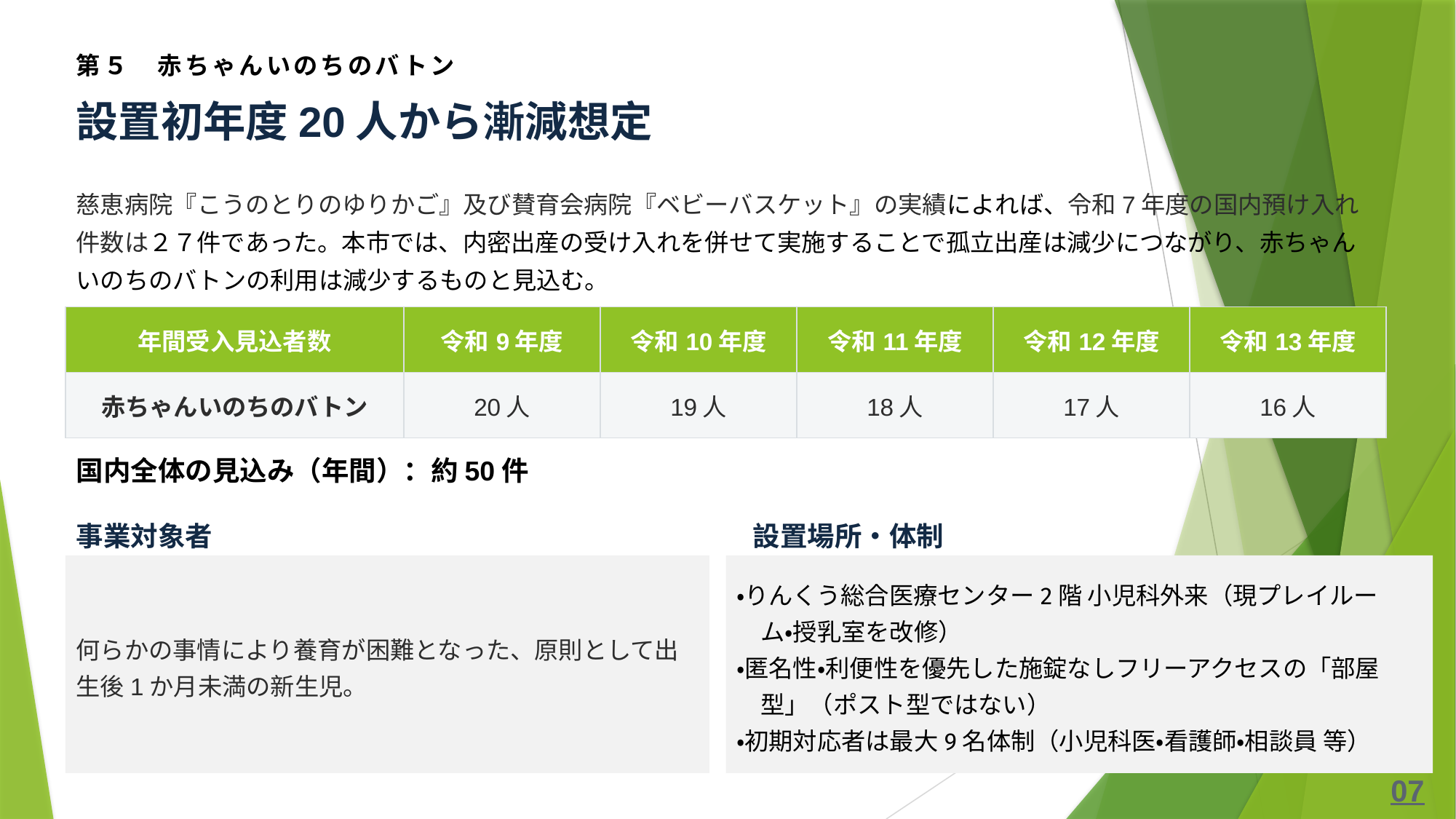

第５　赤ちゃんいのちのバトン
設置初年度20人から漸減想定
慈恵病院『こうのとりのゆりかご』及び賛育会病院『ベビーバスケット』の実績によれば、令和7年度の国内預け入れ件数は２７件であった。本市では、内密出産の受け入れを併せて実施することで孤立出産は減少につながり、赤ちゃんいのちのバトンの利用は減少するものと見込む。
| 年間受入見込者数 | 令和9年度 | 令和10年度 | 令和11年度 | 令和12年度 | 令和13年度 |
| --- | --- | --- | --- | --- | --- |
| 赤ちゃんいのちのバトン | 20人 | 19人 | 18人 | 17人 | 16人 |
国内全体の見込み（年間）：約50件
事業対象者
設置場所・体制
何らかの事情により養育が困難となった、原則として出生後1か月未満の新生児。
・りんくう総合医療センター2階 小児科外来（現プレイルー
　ム・授乳室を改修）
・匿名性・利便性を優先した施錠なしフリーアクセスの「部屋
　型」（ポスト型ではない）
・初期対応者は最大9名体制（小児科医・看護師・相談員 等）

07